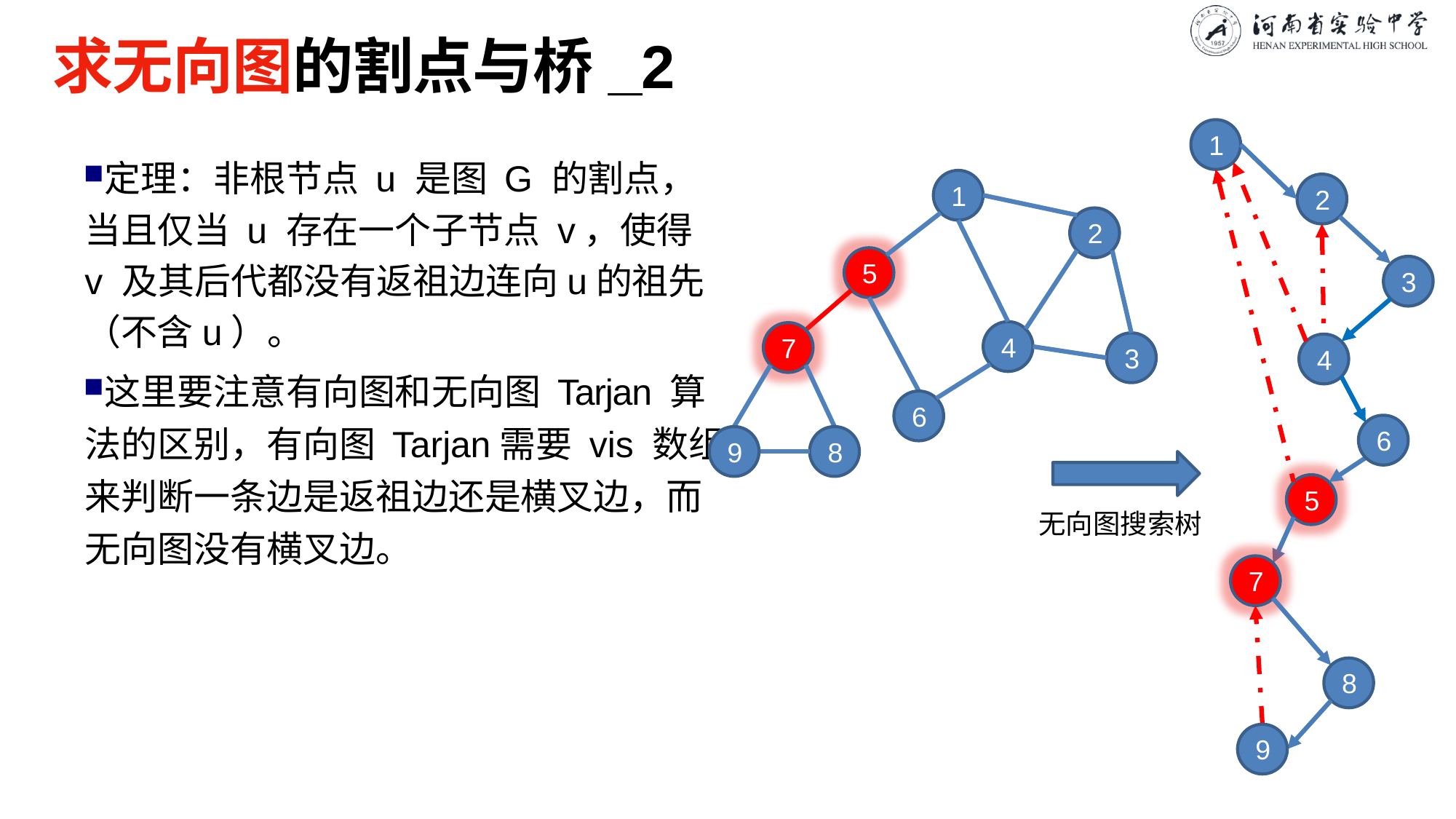

# 求无向图的割点与桥_2
1
定理：非根节点 u 是图 G 的割点，当且仅当 u 存在一个子节点 v，使得 v 及其后代都没有返祖边连向u的祖先（不含u）。
这里要注意有向图和无向图 Tarjan 算法的区别，有向图 Tarjan需要 vis 数组来判断一条边是返祖边还是横叉边，而无向图没有横叉边。
1
2
2
5
3
4
7
3
4
6
6
9
8

5
无向图搜索树
7
8
9